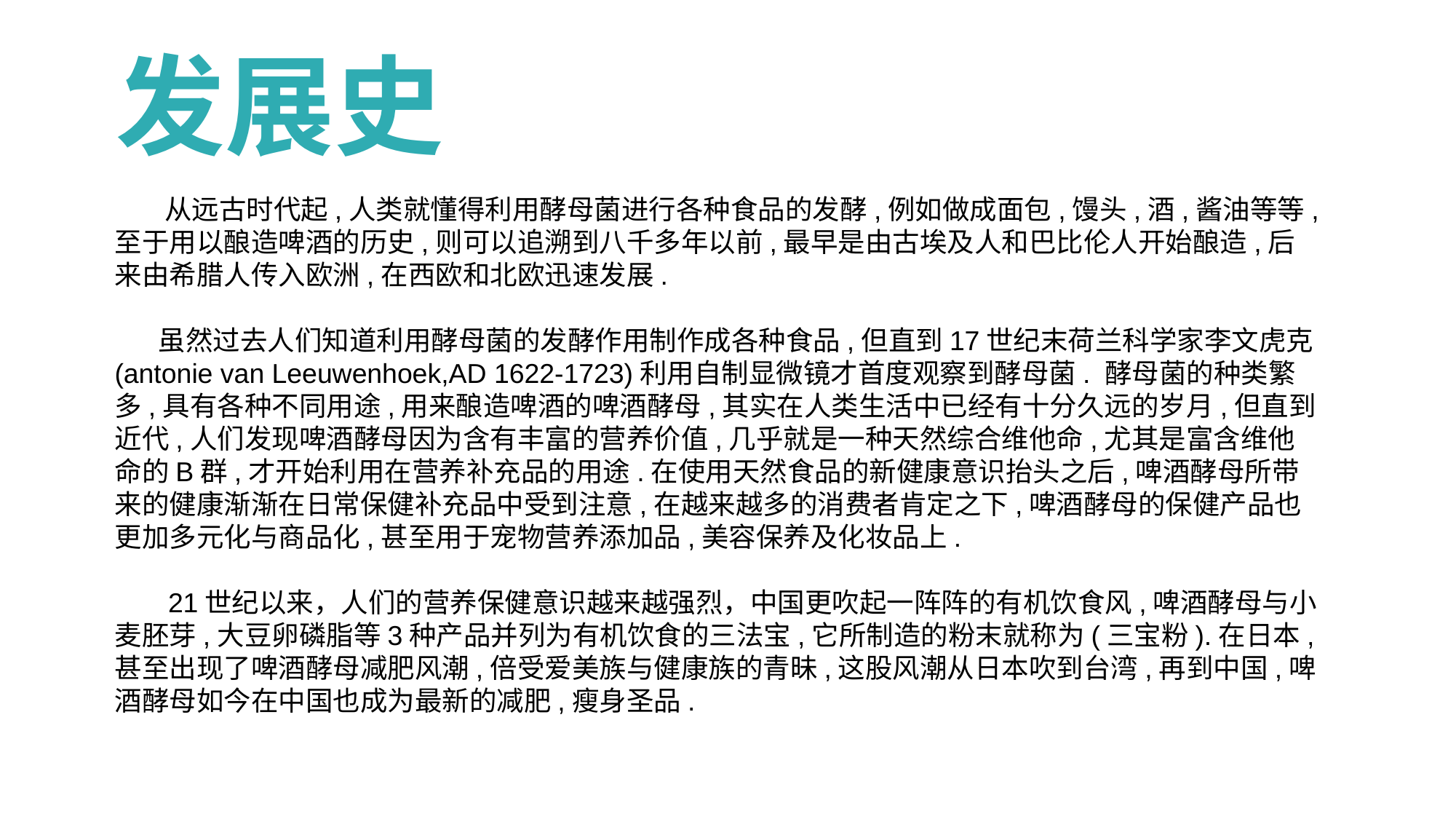

发展史
       从远古时代起,人类就懂得利用酵母菌进行各种食品的发酵,例如做成面包,馒头,酒,酱油等等,至于用以酿造啤酒的历史,则可以追溯到八千多年以前,最早是由古埃及人和巴比伦人开始酿造,后来由希腊人传入欧洲,在西欧和北欧迅速发展.

      虽然过去人们知道利用酵母菌的发酵作用制作成各种食品,但直到17世纪末荷兰科学家李文虎克(antonie van Leeuwenhoek,AD 1622-1723)利用自制显微镜才首度观察到酵母菌. 酵母菌的种类繁多,具有各种不同用途,用来酿造啤酒的啤酒酵母,其实在人类生活中已经有十分久远的岁月,但直到近代,人们发现啤酒酵母因为含有丰富的营养价值,几乎就是一种天然综合维他命,尤其是富含维他命的B群,才开始利用在营养补充品的用途.在使用天然食品的新健康意识抬头之后,啤酒酵母所带来的健康渐渐在日常保健补充品中受到注意,在越来越多的消费者肯定之下,啤酒酵母的保健产品也更加多元化与商品化,甚至用于宠物营养添加品,美容保养及化妆品上.

       21世纪以来，人们的营养保健意识越来越强烈，中国更吹起一阵阵的有机饮食风,啤酒酵母与小麦胚芽,大豆卵磷脂等3种产品并列为有机饮食的三法宝,它所制造的粉末就称为(三宝粉).在日本,甚至出现了啤酒酵母减肥风潮,倍受爱美族与健康族的青昧,这股风潮从日本吹到台湾,再到中国,啤酒酵母如今在中国也成为最新的减肥,瘦身圣品.